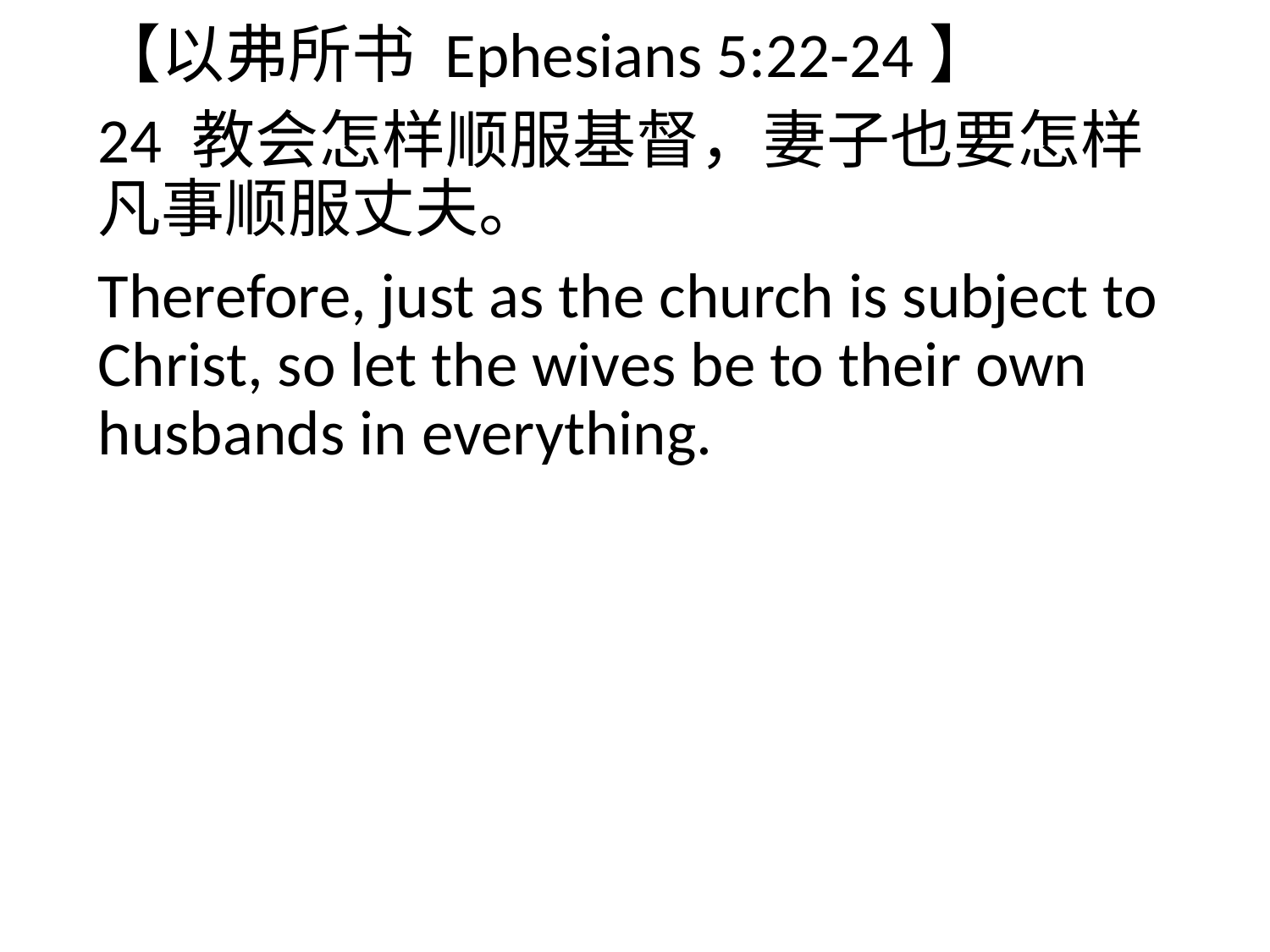

【以弗所书 Ephesians 5:22-24】
24 教会怎样顺服基督，妻子也要怎样凡事顺服丈夫。
Therefore, just as the church is subject to Christ, so let the wives be to their own husbands in everything.